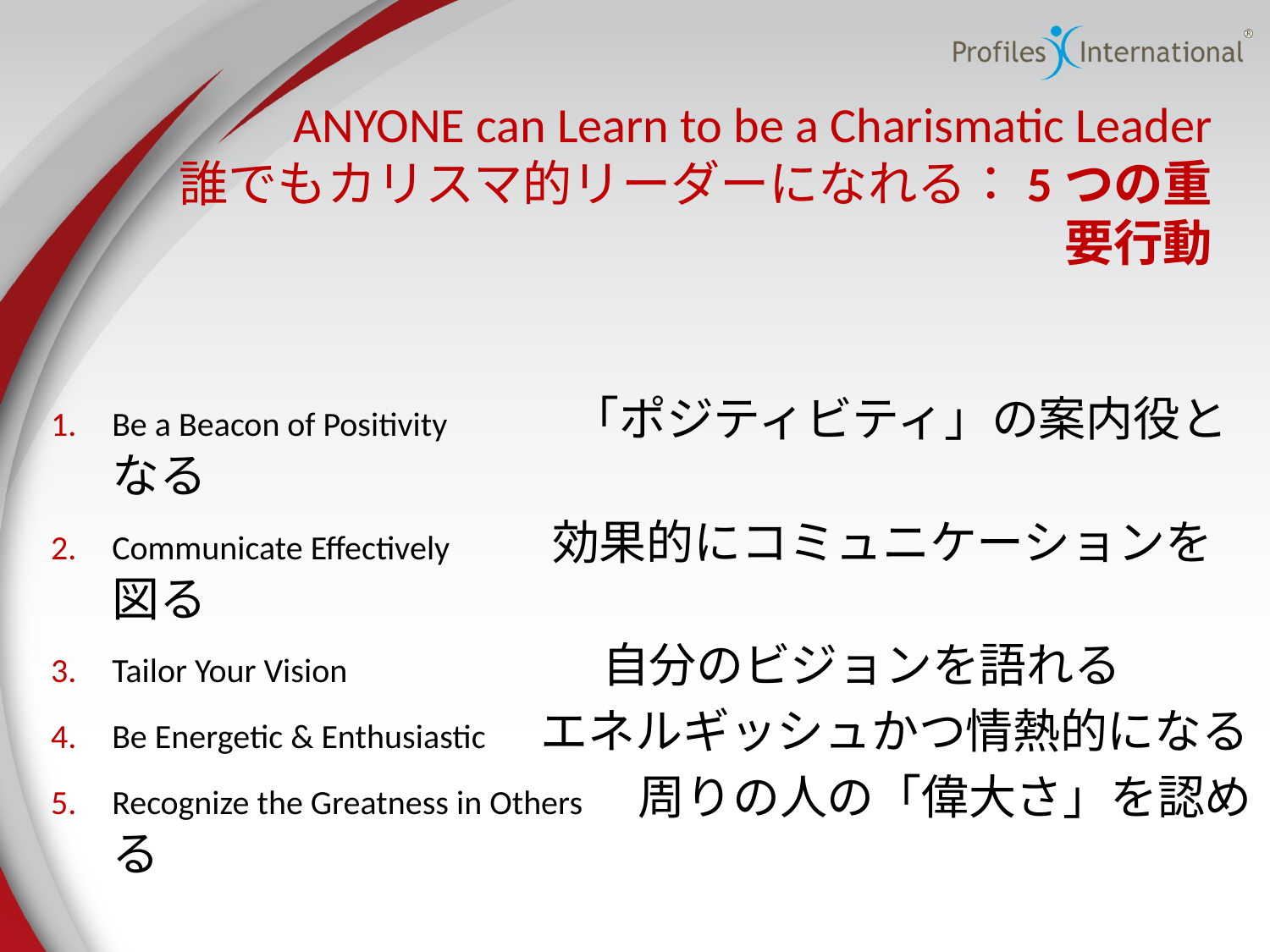

# ANYONE can Learn to be a Charismatic Leader 誰でもカリスマ的リーダーになれる：5つの重要行動
Be a Beacon of Positivity　　　  「ポジティビティ」の案内役となる
Communicate Effectively　　効果的にコミュニケーションを図る
Tailor Your Vision　　　　　 自分のビジョンを語れる
Be Energetic & Enthusiastic　エネルギッシュかつ情熱的になる
Recognize the Greatness in Others　周りの人の「偉大さ」を認める